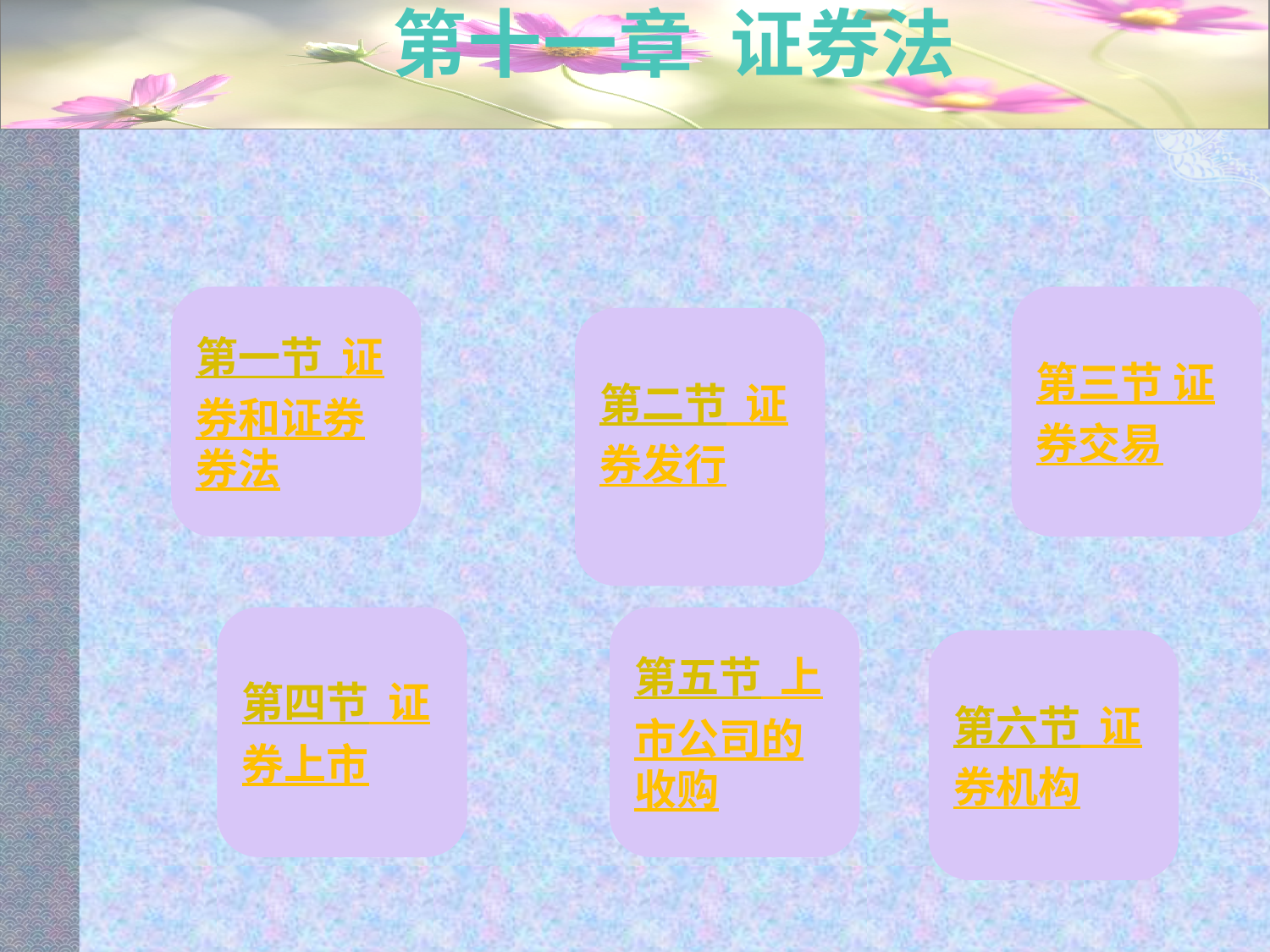

# 第十一章  证券法
第一节  证券和证券券法
第三节 证券交易
第二节  证券发行
第二节  税法的主要内容
第四节  证券上市
第五节  上市公司的收购
第六节  证券机构